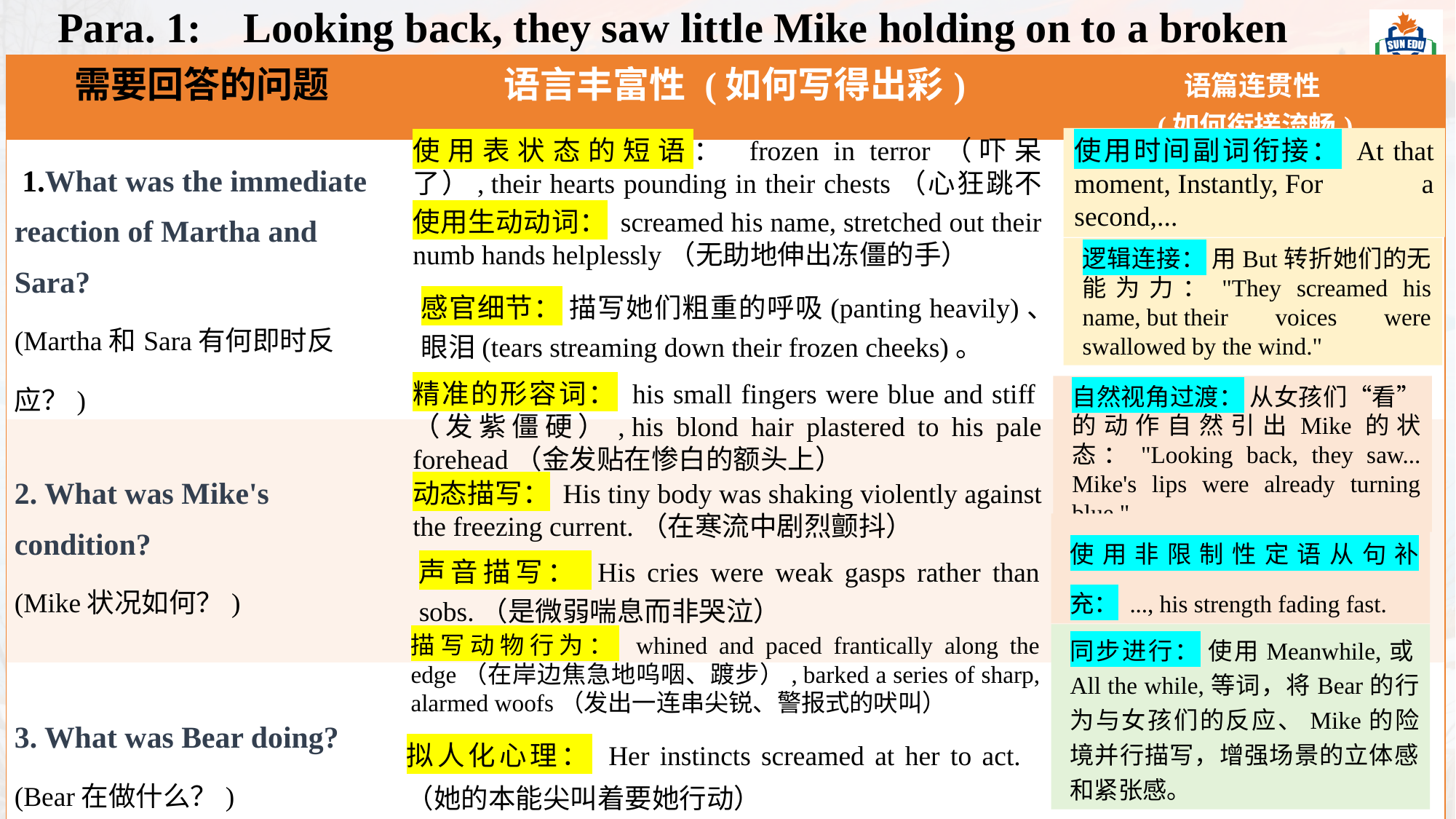

Para. 1:    Looking back, they saw little Mike holding on to a broken
| 需要回答的问题 | 语言丰富性 (如何写得出彩) | 语篇连贯性 (如何衔接流畅) |
| --- | --- | --- |
| 1.What was the immediate reaction of Martha and Sara? (Martha和Sara有何即时反应？) |  |  |
| 2. What was Mike's condition? (Mike状况如何？) |  |  |
| 3. What was Bear doing? (Bear在做什么？) |  | - |
使用表状态的短语： frozen in terror（吓呆了）, their hearts pounding in their chests（心狂跳不止）
使用时间副词衔接： At that moment, Instantly, For a second,...
使用生动动词： screamed his name, stretched out their numb hands helplessly（无助地伸出冻僵的手）
逻辑连接： 用But转折她们的无能为力："They screamed his name, but their voices were swallowed by the wind."
感官细节： 描写她们粗重的呼吸(panting heavily)、眼泪(tears streaming down their frozen cheeks)。
精准的形容词： his small fingers were blue and stiff（发紫僵硬）, his blond hair plastered to his pale forehead（金发贴在惨白的额头上）
自然视角过渡： 从女孩们“看”的动作自然引出Mike的状态："Looking back, they saw... Mike's lips were already turning blue."
动态描写： His tiny body was shaking violently against the freezing current.（在寒流中剧烈颤抖）
使用非限制性定语从句补充： ..., his strength fading fast.
声音描写： His cries were weak gasps rather than sobs.（是微弱喘息而非哭泣）
描写动物行为： whined and paced frantically along the edge（在岸边焦急地呜咽、踱步）, barked a series of sharp, alarmed woofs（发出一连串尖锐、警报式的吠叫）
同步进行： 使用Meanwhile,或All the while,等词，将Bear的行为与女孩们的反应、Mike的险境并行描写，增强场景的立体感和紧张感。
拟人化心理： Her instincts screamed at her to act.（她的本能尖叫着要她行动）